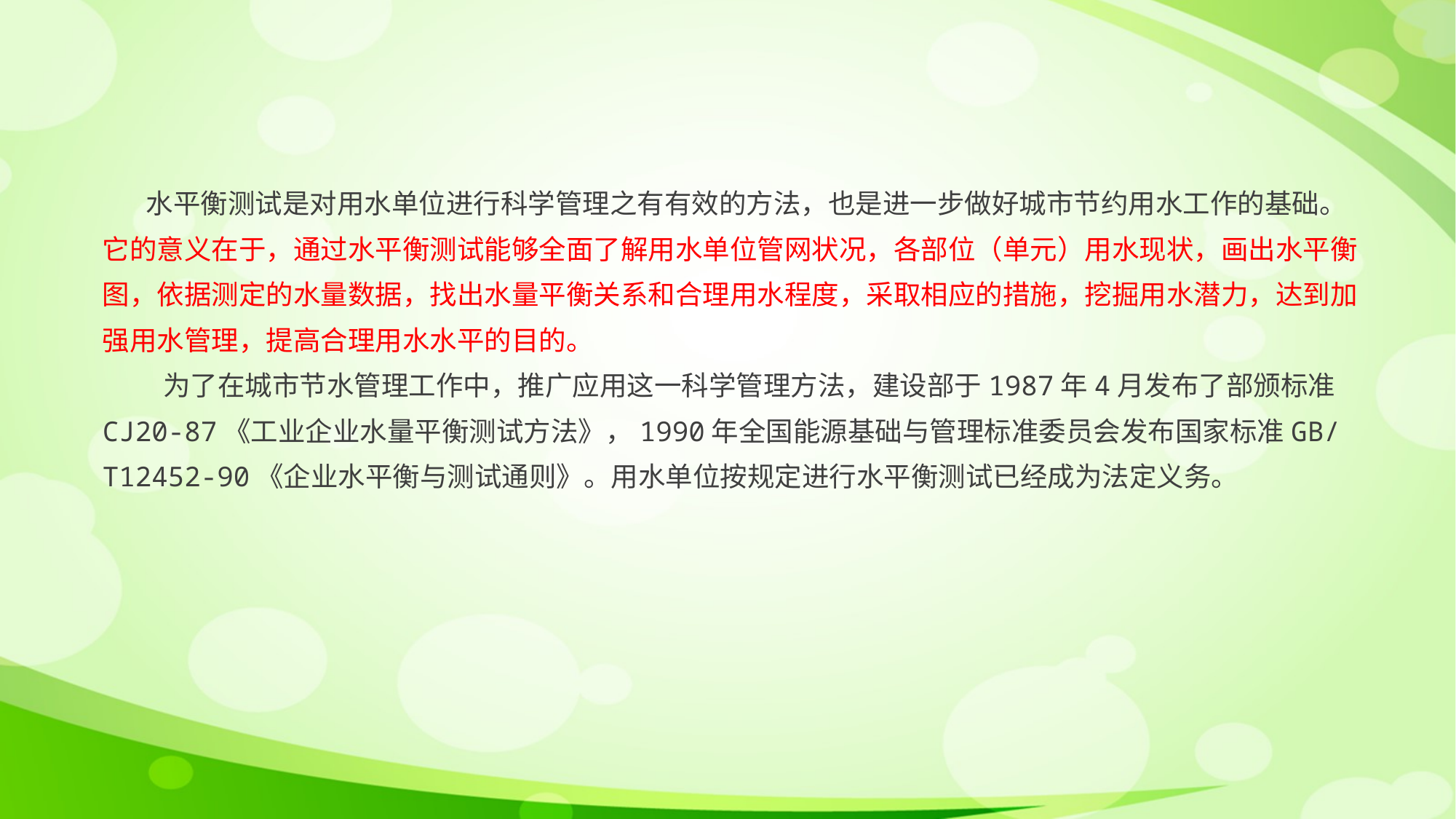

水平衡测试是对用水单位进行科学管理之有有效的方法，也是进一步做好城市节约用水工作的基础。它的意义在于，通过水平衡测试能够全面了解用水单位管网状况，各部位（单元）用水现状，画出水平衡图，依据测定的水量数据，找出水量平衡关系和合理用水程度，采取相应的措施，挖掘用水潜力，达到加强用水管理，提高合理用水水平的目的。
　　 为了在城市节水管理工作中，推广应用这一科学管理方法，建设部于1987年4月发布了部颁标准CJ20-87《工业企业水量平衡测试方法》，1990年全国能源基础与管理标准委员会发布国家标准GB/T12452-90《企业水平衡与测试通则》。用水单位按规定进行水平衡测试已经成为法定义务。